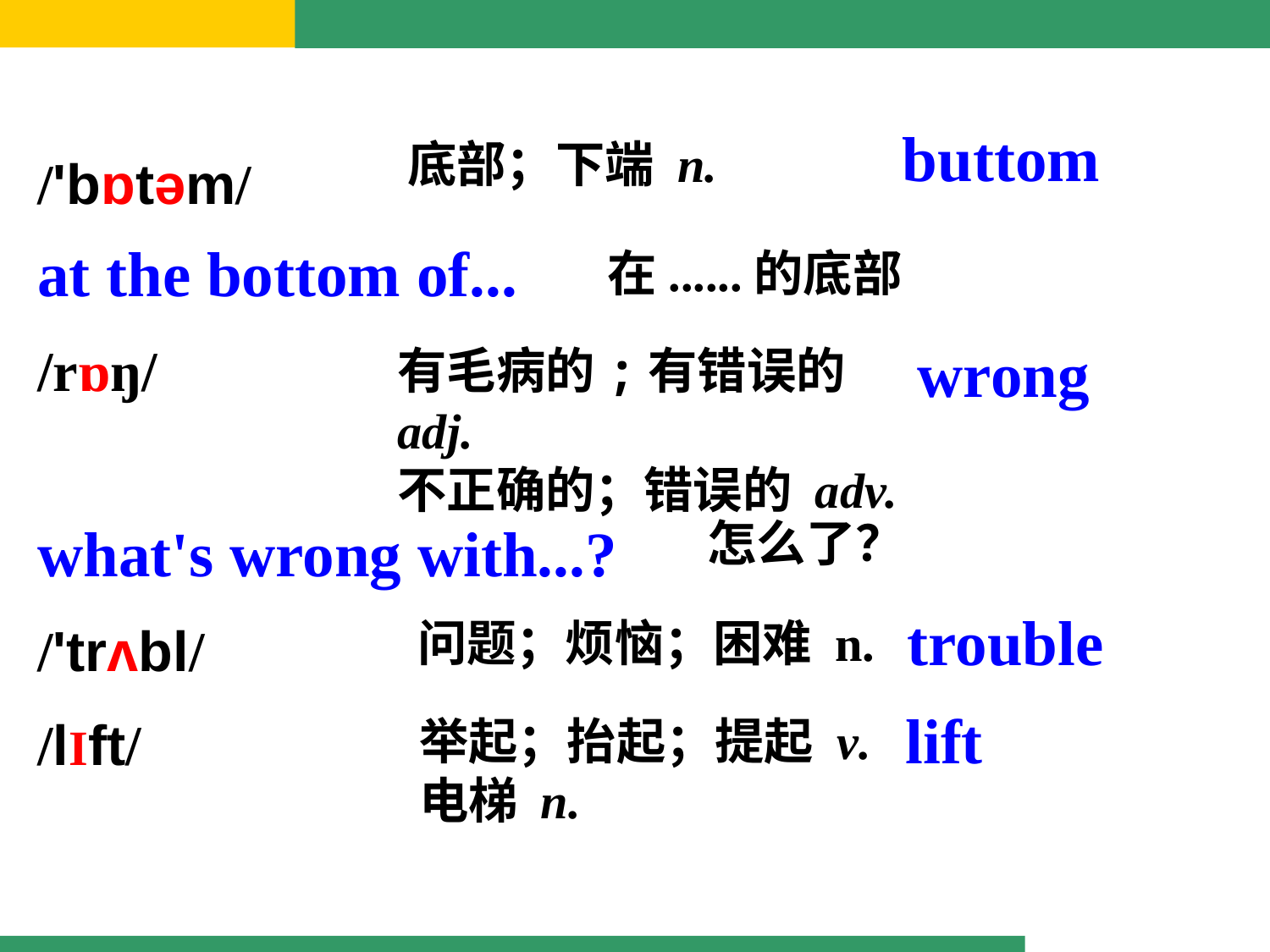

buttom
/'bɒtəm/
at the bottom of...
/rɒŋ/

what's wrong with...?
/'trʌbl/
/lIft/

底部；下端 n.
在......的底部
wrong
有毛病的;有错误的adj.
不正确的；错误的 adv.
怎么了？
trouble
问题；烦恼；困难 n.

lift
举起；抬起；提起 v.
电梯 n.